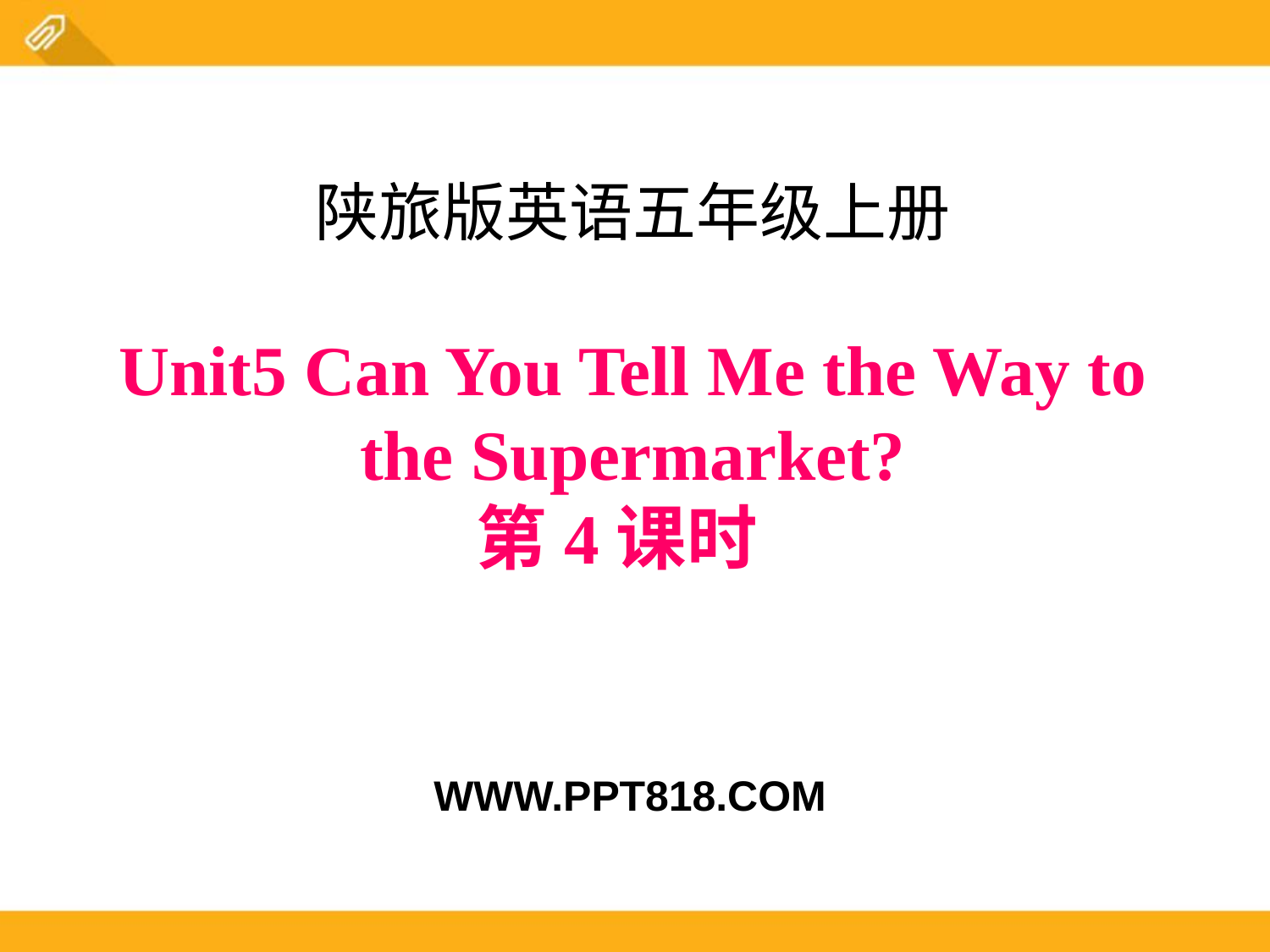

陕旅版英语五年级上册

Unit5 Can You Tell Me the Way to the Supermarket?
第4课时
WWW.PPT818.COM